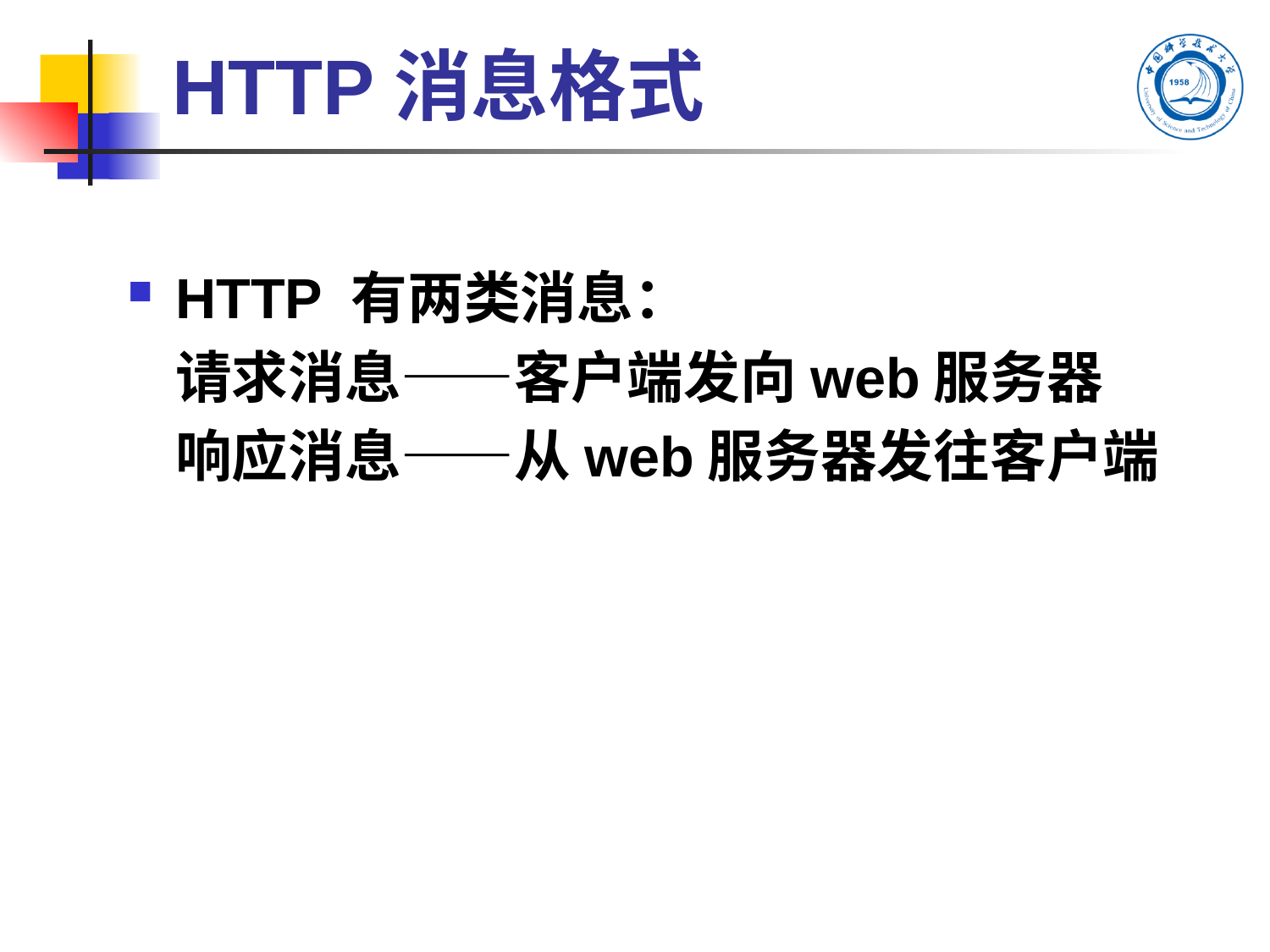

# HTTP消息格式
HTTP 有两类消息：
	请求消息——客户端发向web服务器
	响应消息——从web服务器发往客户端